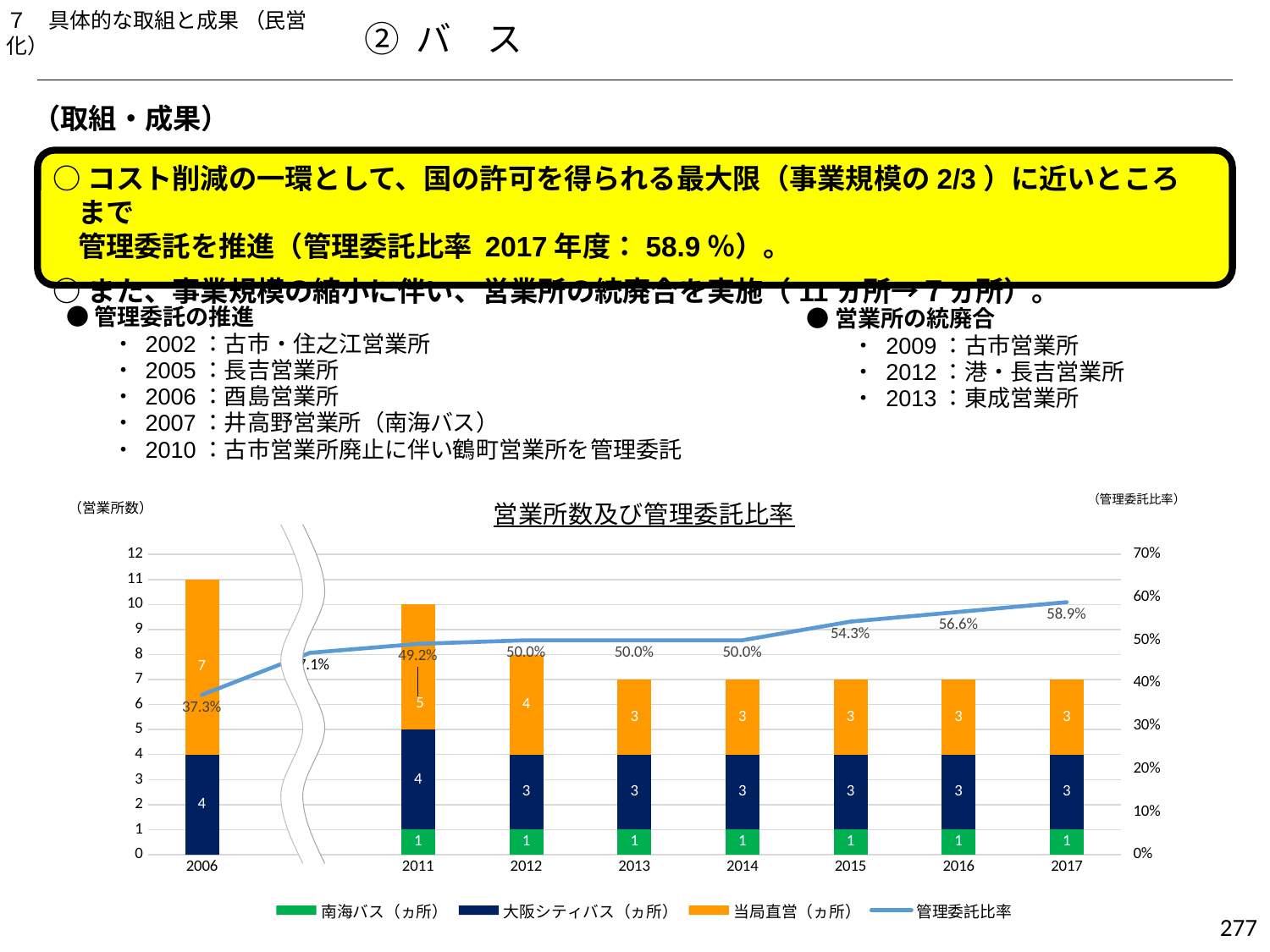

７　具体的な取組と成果 （民営化）
② バ　ス
（取組・成果）

○コスト削減の一環として、国の許可を得られる最大限（事業規模の2/3）に近いところまで
管理委託を推進（管理委託比率 2017年度：58.9％）。
○また、事業規模の縮小に伴い、営業所の統廃合を実施（11ヵ所→７ヵ所）。
●管理委託の推進
　　・ 2002：古市・住之江営業所
　　・ 2005：長吉営業所
　　・ 2006：酉島営業所
　　・ 2007：井高野営業所（南海バス）
　　・ 2010：古市営業所廃止に伴い鶴町営業所を管理委託
●営業所の統廃合
　　・ 2009：古市営業所
　　・ 2012：港・長吉営業所
　　・ 2013：東成営業所

### Chart: 営業所数及び管理委託比率

| Category | 南海バス（ヵ所） | 大阪シティバス（ヵ所） | 当局直営（ヵ所） | 管理委託比率 |
|---|---|---|---|---|
| 2006 | 0.0 | 4.0 | 7.0 | 0.37264150943396224 |
|  | 1.0 | 4.0 | 6.0 | 0.47074122236671 |
| 2011 | 1.0 | 4.0 | 5.0 | 0.4915492957746479 |
| 2012 | 1.0 | 3.0 | 4.0 | 0.5 |
| 2013 | 1.0 | 3.0 | 3.0 | 0.5 |
| 2014 | 1.0 | 3.0 | 3.0 | 0.5 |
| 2015 | 1.0 | 3.0 | 3.0 | 0.5433962264150943 |
| 2016 | 1.0 | 3.0 | 3.0 | 0.5660377358490566 |
| 2017 | 1.0 | 3.0 | 3.0 | 0.5886792452830188 |
（管理委託比率）
（営業所数）

277